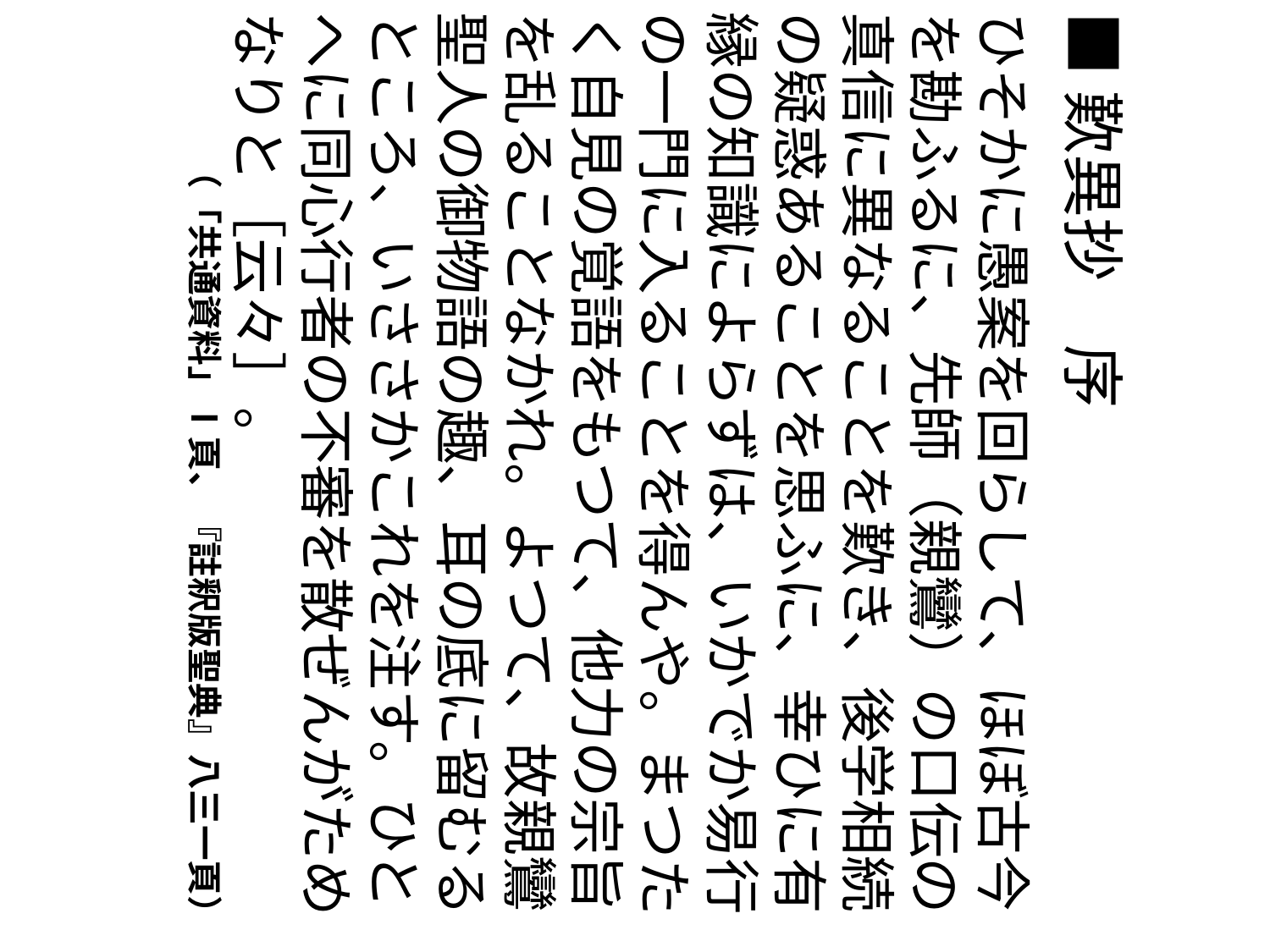

ひそかに愚案を回らして、ほぼ古今を勘ふるに、先師（親鸞）の口伝の真信に異なることを歎き、後学相続の疑惑あることを思ふに、幸ひに有縁の知識によらずは、いかでか易行の一門に入ることを得んや。まつたく自見の覚語をもつて、他力の宗旨を乱ることなかれ。よつて、故親鸞聖人の御物語の趣、耳の底に留むるところ、いささかこれを注す。ひとへに同心行者の不審を散ぜんがためなりと［云々］。
　　　　（「共通資料」Ⅰ頁、『註釈版聖典』八三一頁）
■歎異抄　序